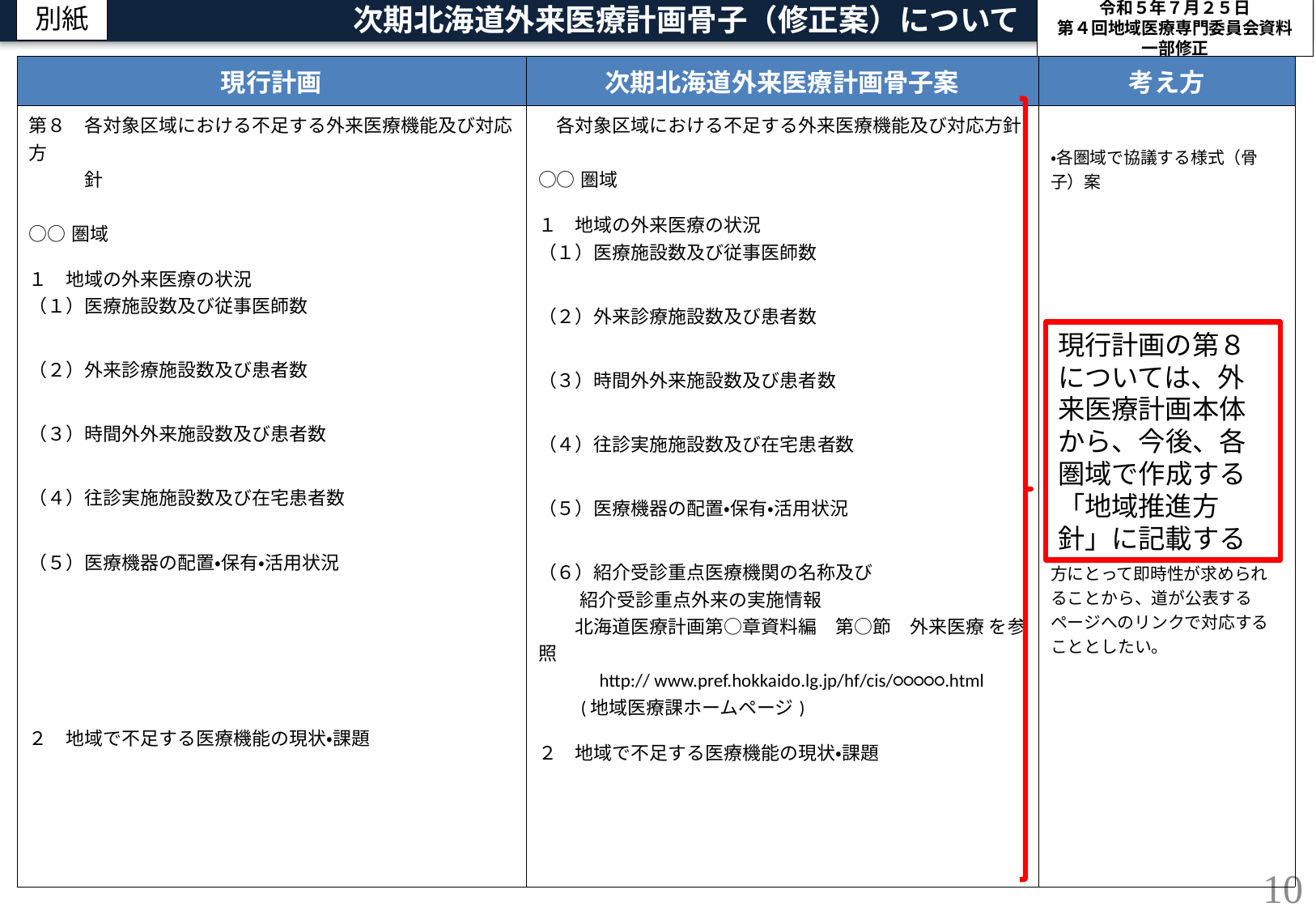

次期北海道外来医療計画骨子（修正案）について
別紙
令和５年７月２５日
第４回地域医療専門委員会資料
一部修正
| 現行計画 | 次期北海道外来医療計画骨子案 | 考え方 |
| --- | --- | --- |
| 第８　各対象区域における不足する外来医療機能及び対応方 　　　針 　　　 ○○圏域 １　地域の外来医療の状況　 （１）医療施設数及び従事医師数 （２）外来診療施設数及び患者数 （３）時間外外来施設数及び患者数 （４）往診実施施設数及び在宅患者数 （５）医療機器の配置・保有・活用状況 ２　地域で不足する医療機能の現状・課題 | 各対象区域における不足する外来医療機能及び対応方針 　　 ○○圏域 １　地域の外来医療の状況　 （１）医療施設数及び従事医師数 （２）外来診療施設数及び患者数 （３）時間外外来施設数及び患者数 （４）往診実施施設数及び在宅患者数 （５）医療機器の配置・保有・活用状況 （６）紹介受診重点医療機関の名称及び 　　 紹介受診重点外来の実施情報 　　北海道医療計画第○章資料編　第○節　外来医療 を参照　 　　　http:// www.pref.hokkaido.lg.jp/hf/cis/○○○○○.html　 　　(地域医療課ホームページ)　 ２　地域で不足する医療機能の現状・課題 | ・各圏域で協議する様式（骨子）案 ※紹介受診重点医療機関については、患者及び医療機関双方にとって即時性が求められることから、道が公表するページへのリンクで対応することとしたい。 |

現行計画の第８については、外来医療計画本体から、今後、各圏域で作成する「地域推進方針」に記載する
10